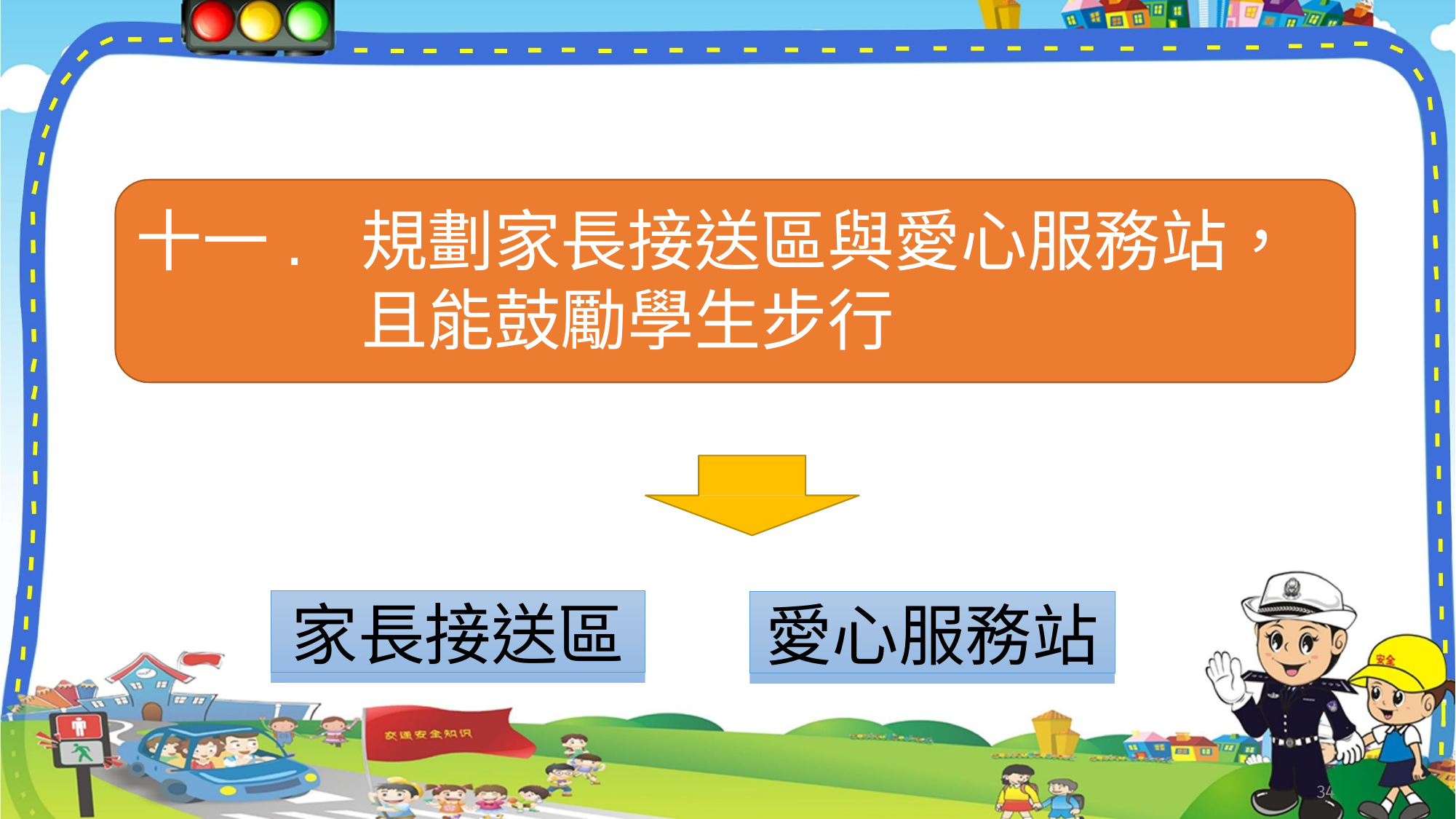

# 十一.	規劃家長接送區與愛心服務站， 且能鼓勵學生步行

家長接送區

愛心服務站
34